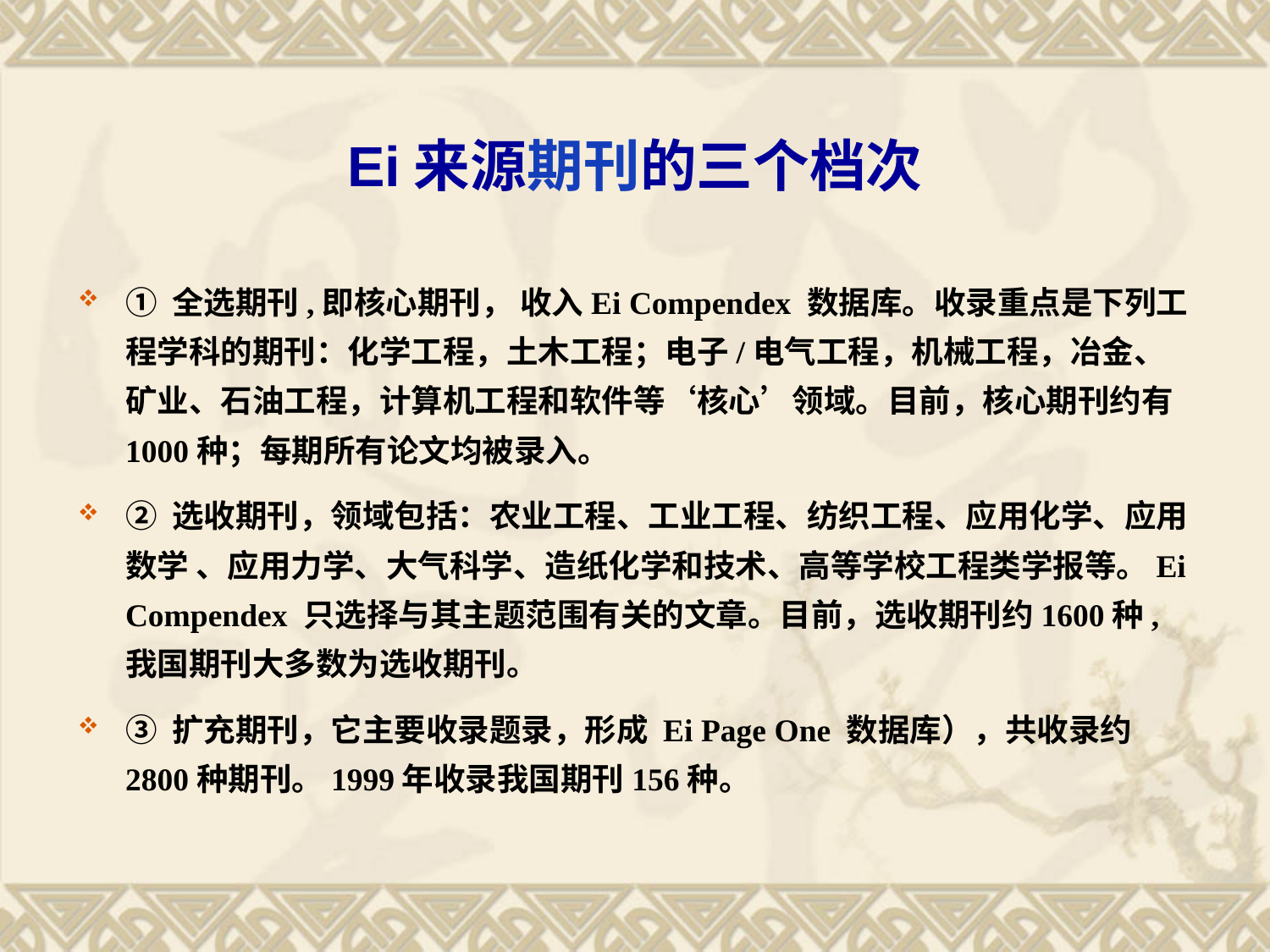

# Ei来源期刊的三个档次
① 全选期刊,即核心期刊， 收入Ei Compendex 数据库。收录重点是下列工程学科的期刊：化学工程，土木工程；电子/电气工程，机械工程，冶金、矿业、石油工程，计算机工程和软件等‘核心’领域。目前，核心期刊约有1000种；每期所有论文均被录入。
② 选收期刊，领域包括：农业工程、工业工程、纺织工程、应用化学、应用数学 、应用力学、大气科学、造纸化学和技术、高等学校工程类学报等。Ei Compendex 只选择与其主题范围有关的文章。目前，选收期刊约1600种, 我国期刊大多数为选收期刊。
③ 扩充期刊，它主要收录题录，形成 Ei Page One 数据库），共收录约2800种期刊。1999年收录我国期刊156种。